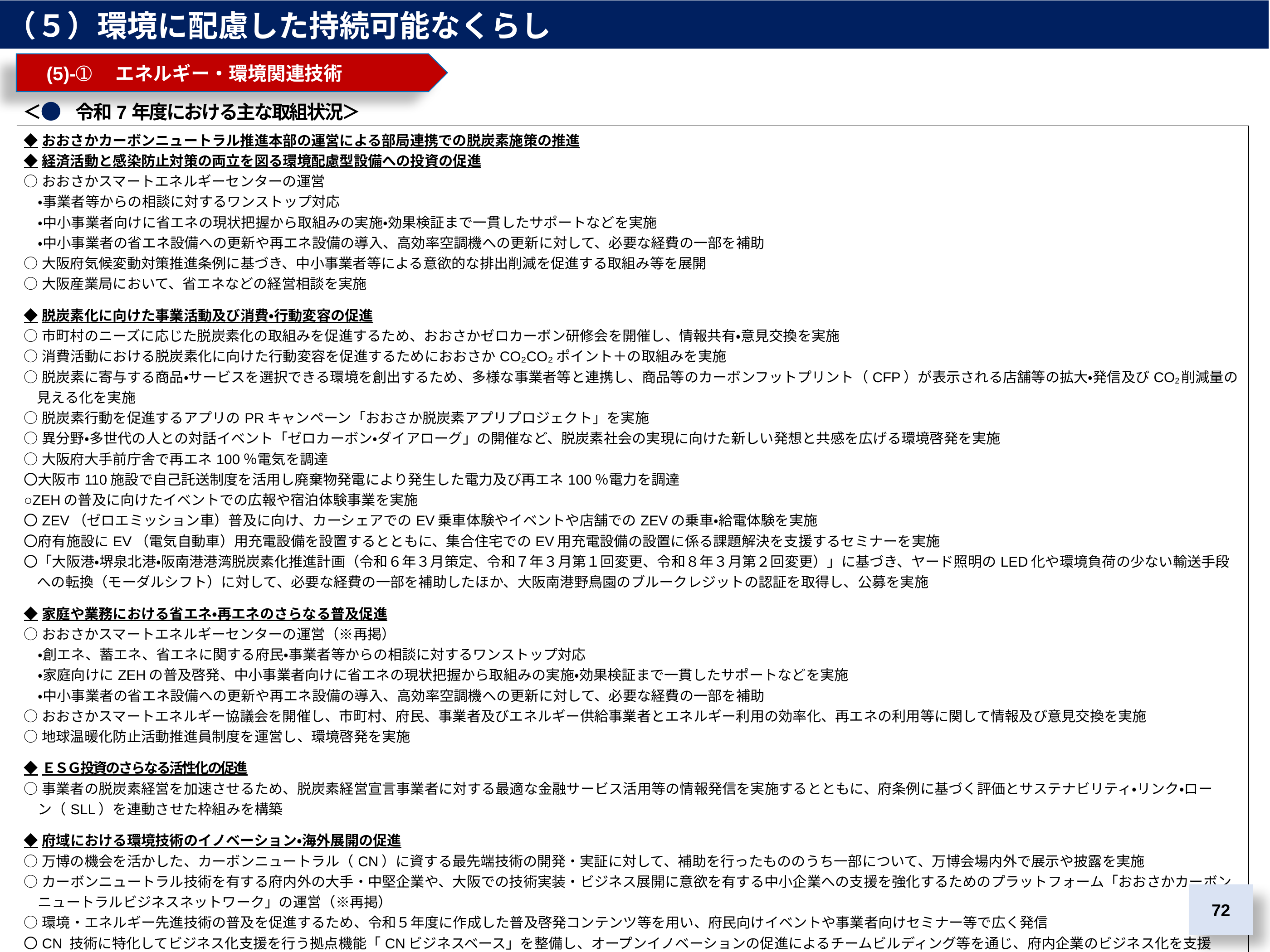

（５）環境に配慮した持続可能なくらし
　(5)-➀　エネルギー・環境関連技術
＜　　令和7年度における主な取組状況＞

| ◆おおさかカーボンニュートラル推進本部の運営による部局連携での脱炭素施策の推進 ◆経済活動と感染防止対策の両立を図る環境配慮型設備への投資の促進 ○おおさかスマートエネルギーセンターの運営 　・事業者等からの相談に対するワンストップ対応 　・中小事業者向けに省エネの現状把握から取組みの実施・効果検証まで一貫したサポートなどを実施 　・中小事業者の省エネ設備への更新や再エネ設備の導入、高効率空調機への更新に対して、必要な経費の一部を補助 ○大阪府気候変動対策推進条例に基づき、中小事業者等による意欲的な排出削減を促進する取組み等を展開 ○大阪産業局において、省エネなどの経営相談を実施 ◆脱炭素化に向けた事業活動及び消費・行動変容の促進 ○市町村のニーズに応じた脱炭素化の取組みを促進するため、おおさかゼロカーボン研修会を開催し、情報共有・意見交換を実施 ○消費活動における脱炭素化に向けた行動変容を促進するためにおおさかCO₂CO₂ポイント＋の取組みを実施 ○脱炭素に寄与する商品・サービスを選択できる環境を創出するため、多様な事業者等と連携し、商品等のカーボンフットプリント（CFP）が表示される店舗等の拡大・発信及びCO2削減量の見える化を実施 ○脱炭素行動を促進するアプリのPRキャンペーン「おおさか脱炭素アプリプロジェクト」を実施 ○異分野・多世代の人との対話イベント「ゼロカーボン・ダイアローグ」の開催など、脱炭素社会の実現に向けた新しい発想と共感を広げる環境啓発を実施 ○大阪府大手前庁舎で再エネ100％電気を調達 〇大阪市110施設で自己託送制度を活用し廃棄物発電により発生した電力及び再エネ100％電力を調達 ○ZEHの普及に向けたイベントでの広報や宿泊体験事業を実施 〇ZEV（ゼロエミッション車）普及に向け、カーシェアでのEV乗車体験やイベントや店舗でのZEVの乗車・給電体験を実施 〇府有施設にEV（電気自動車）用充電設備を設置するとともに、集合住宅でのEV用充電設備の設置に係る課題解決を支援するセミナーを実施 〇「大阪港・堺泉北港・阪南港港湾脱炭素化推進計画（令和６年３月策定、令和７年３月第１回変更、令和８年３月第２回変更）」に基づき、ヤード照明のLED化や環境負荷の少ない輸送手段への転換（モーダルシフト）に対して、必要な経費の一部を補助したほか、大阪南港野鳥園のブルークレジットの認証を取得し、公募を実施 ◆家庭や業務における省エネ・再エネのさらなる普及促進 ○おおさかスマートエネルギーセンターの運営（※再掲） 　・創エネ、蓄エネ、省エネに関する府民・事業者等からの相談に対するワンストップ対応 　・家庭向けにZEHの普及啓発、中小事業者向けに省エネの現状把握から取組みの実施・効果検証まで一貫したサポートなどを実施 　・中小事業者の省エネ設備への更新や再エネ設備の導入、高効率空調機への更新に対して、必要な経費の一部を補助 ○おおさかスマートエネルギー協議会を開催し、市町村、府民、事業者及びエネルギー供給事業者とエネルギー利用の効率化、再エネの利用等に関して情報及び意見交換を実施 ○地球温暖化防止活動推進員制度を運営し、環境啓発を実施 ◆ＥＳＧ投資のさらなる活性化の促進 ○事業者の脱炭素経営を加速させるため、脱炭素経営宣言事業者に対する最適な金融サービス活用等の情報発信を実施するとともに、府条例に基づく評価とサステナビリティ・リンク・ロー 　ン（SLL）を連動させた枠組みを構築 ◆府域における環境技術のイノベーション・海外展開の促進 ○万博の機会を活かした、カーボンニュートラル（CN）に資する最先端技術の開発・実証に対して、補助を行ったもののうち一部について、万博会場内外で展示や披露を実施 ○カーボンニュートラル技術を有する府内外の大手・中堅企業や、大阪での技術実装・ビジネス展開に意欲を有する中小企業への支援を強化するためのプラットフォーム「おおさかカーボン 　ニュートラルビジネスネットワーク」の運営（※再掲） ○環境・エネルギー先進技術の普及を促進するため、令和５年度に作成した普及啓発コンテンツ等を用い、府民向けイベントや事業者向けセミナー等で広く発信 〇CN 技術に特化してビジネス化支援を行う拠点機能「CNビジネスベース」を整備し、オープンイノベーションの促進によるチームビルディング等を通じ、府内企業のビジネス化を支援 ◆最先端の水素利活用プロジェクト等の創出支援 ○地域の特徴を活かした水素エネルギーの利活用の拡大等をめざし、事業者間の交流やアイデア創出を図る産学官プラットフォーム「H２Osakaビジョン推進会議」を大阪府・大阪 　市・堺市共同で運営（※再掲） ○エネルギー戦略関連事業の推進（水素エネルギー社会の構築） 　・国の補助事業を活用して民間企業と連携した実証事業（継続事業１件）を実施 〇水素ステーション整備を促進する上での課題や対応策、運用方策等について整理・検討等を行う「おおさか水素ステーション整備促進協議会」を設置・運営 |
| --- |
72